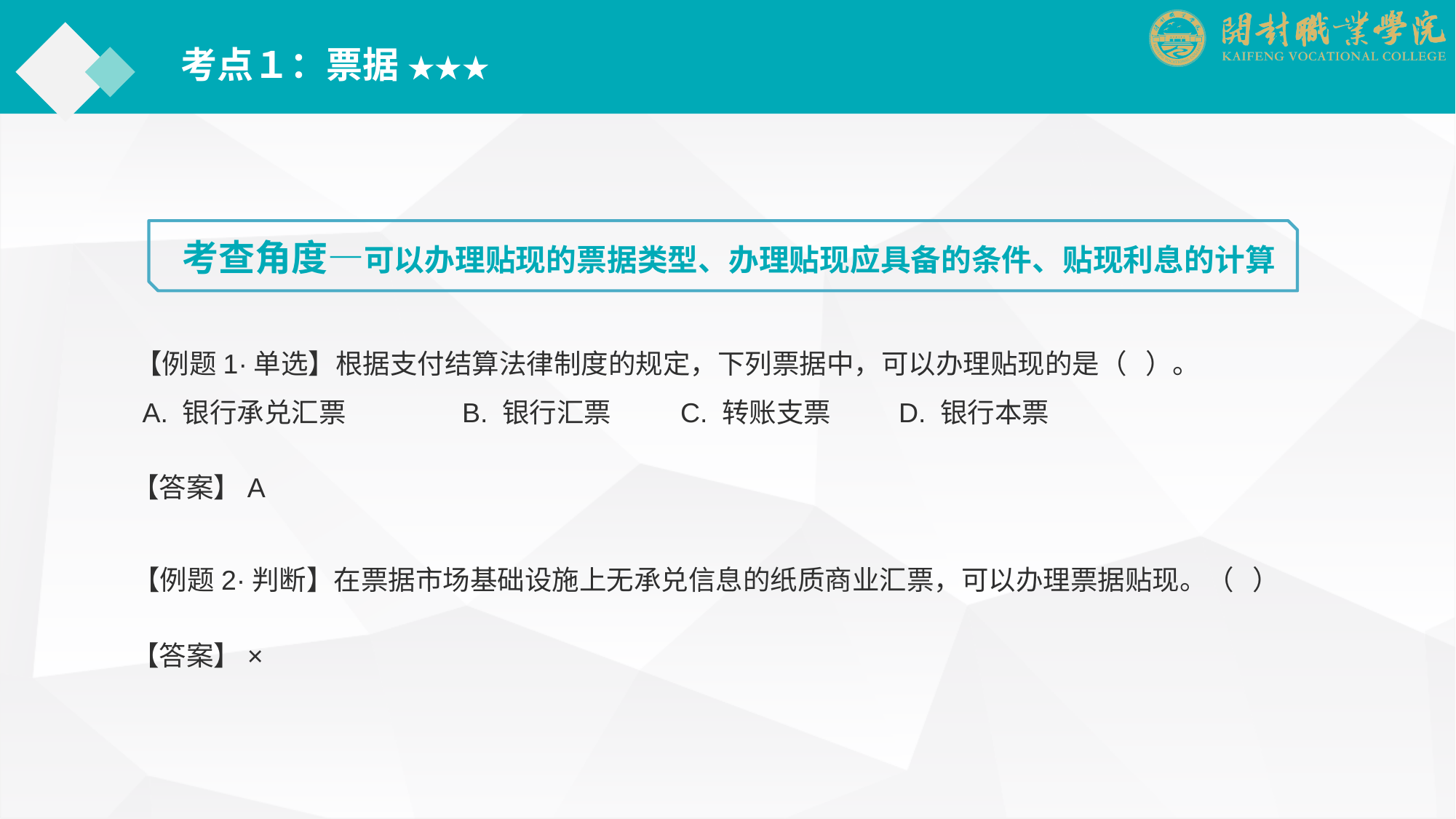

考点１：票据 ★★★

考查角度—可以办理贴现的票据类型、办理贴现应具备的条件、贴现利息的计算
【例题1·单选】根据支付结算法律制度的规定，下列票据中，可以办理贴现的是（   ）。
 A. 银行承兑汇票		B. 银行汇票	C. 转账支票	D. 银行本票
【答案】A
【例题2·判断】在票据市场基础设施上无承兑信息的纸质商业汇票，可以办理票据贴现。（   ）
【答案】×